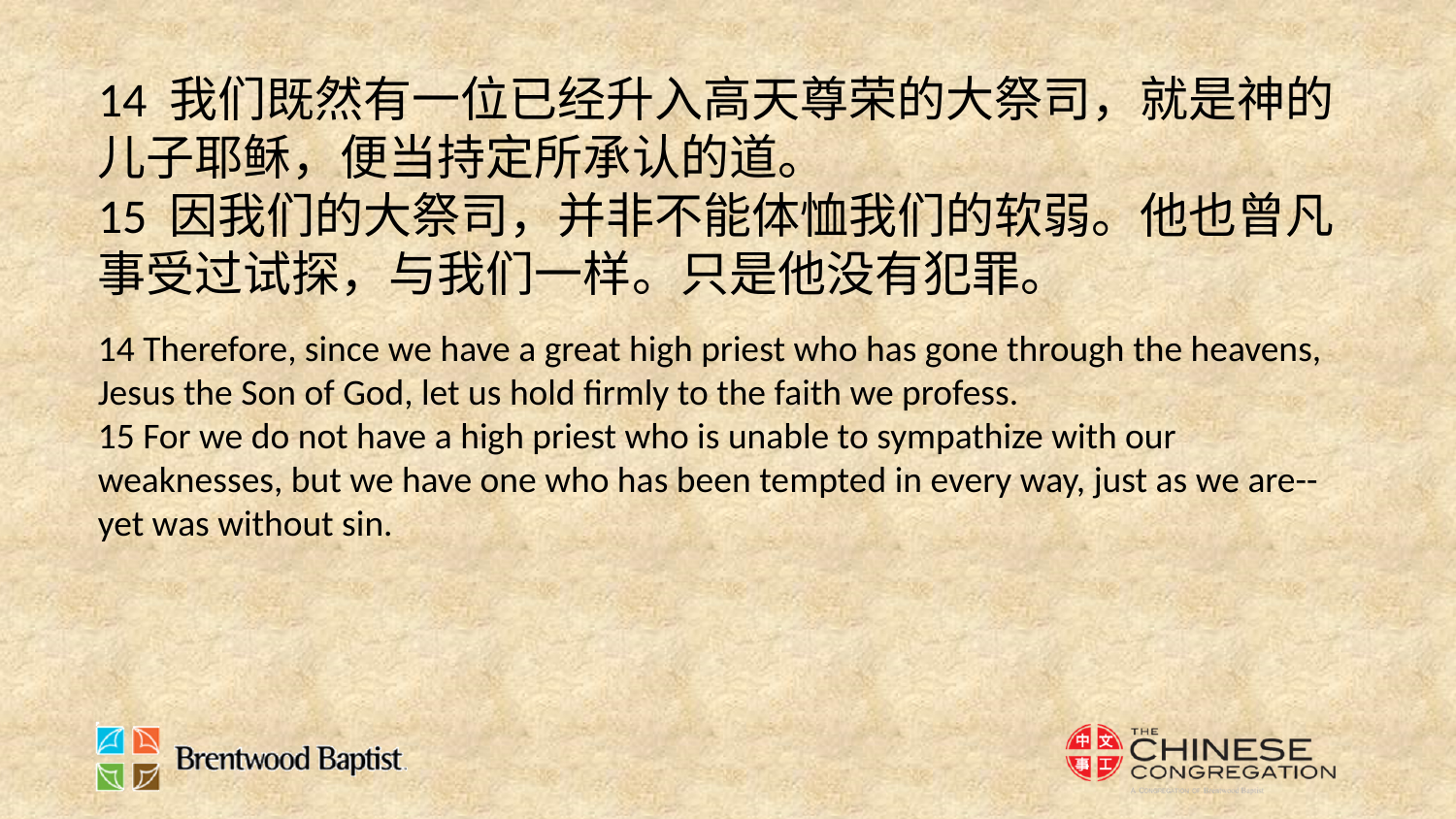

14 我们既然有一位已经升入高天尊荣的大祭司，就是神的儿子耶稣，便当持定所承认的道。
15 因我们的大祭司，并非不能体恤我们的软弱。他也曾凡事受过试探，与我们一样。只是他没有犯罪。

14 Therefore, since we have a great high priest who has gone through the heavens, Jesus the Son of God, let us hold firmly to the faith we profess.
15 For we do not have a high priest who is unable to sympathize with our weaknesses, but we have one who has been tempted in every way, just as we are--yet was without sin.